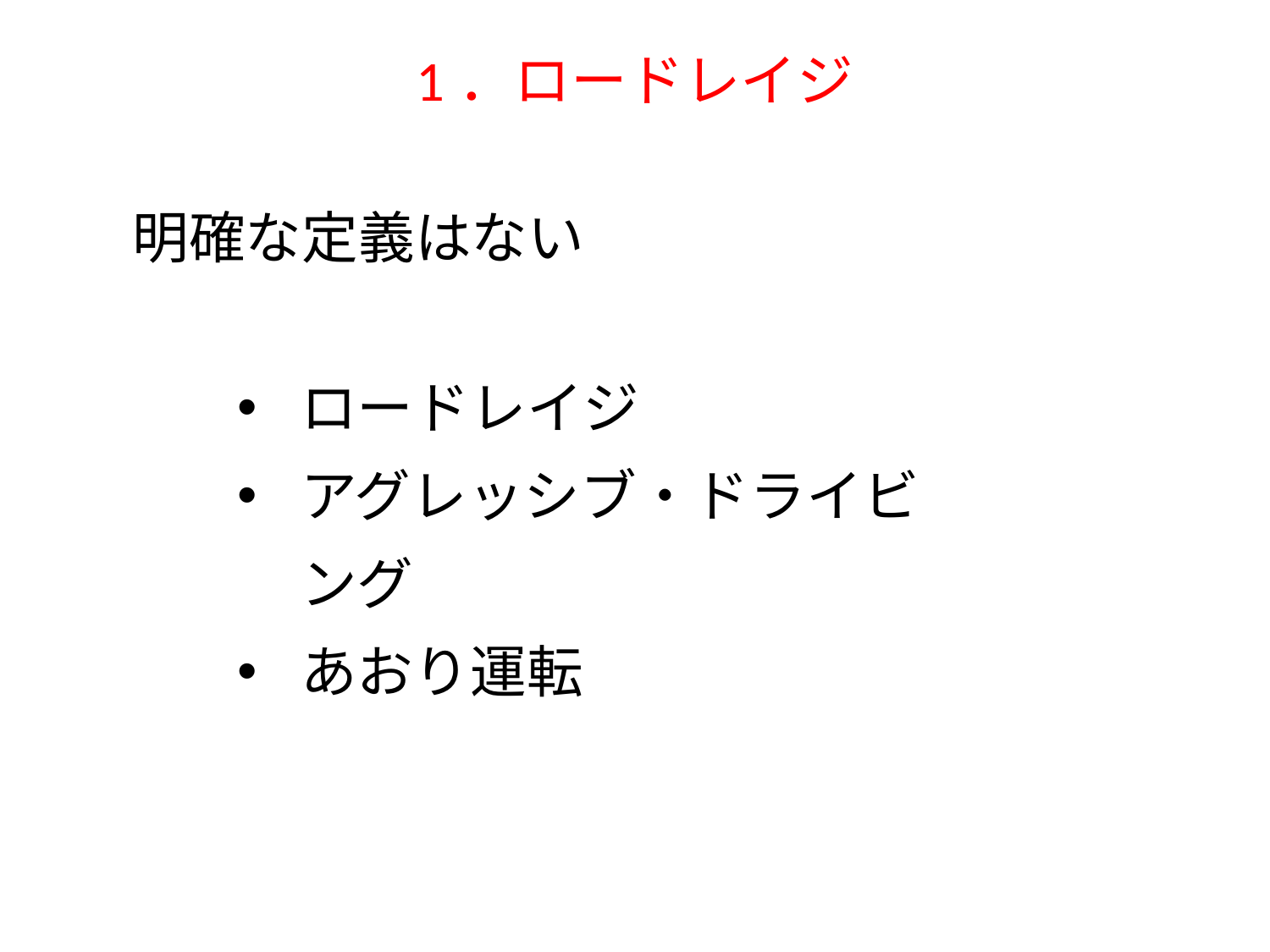

# 1．ロードレイジ
明確な定義はない
ロードレイジ
アグレッシブ・ドライビング
あおり運転